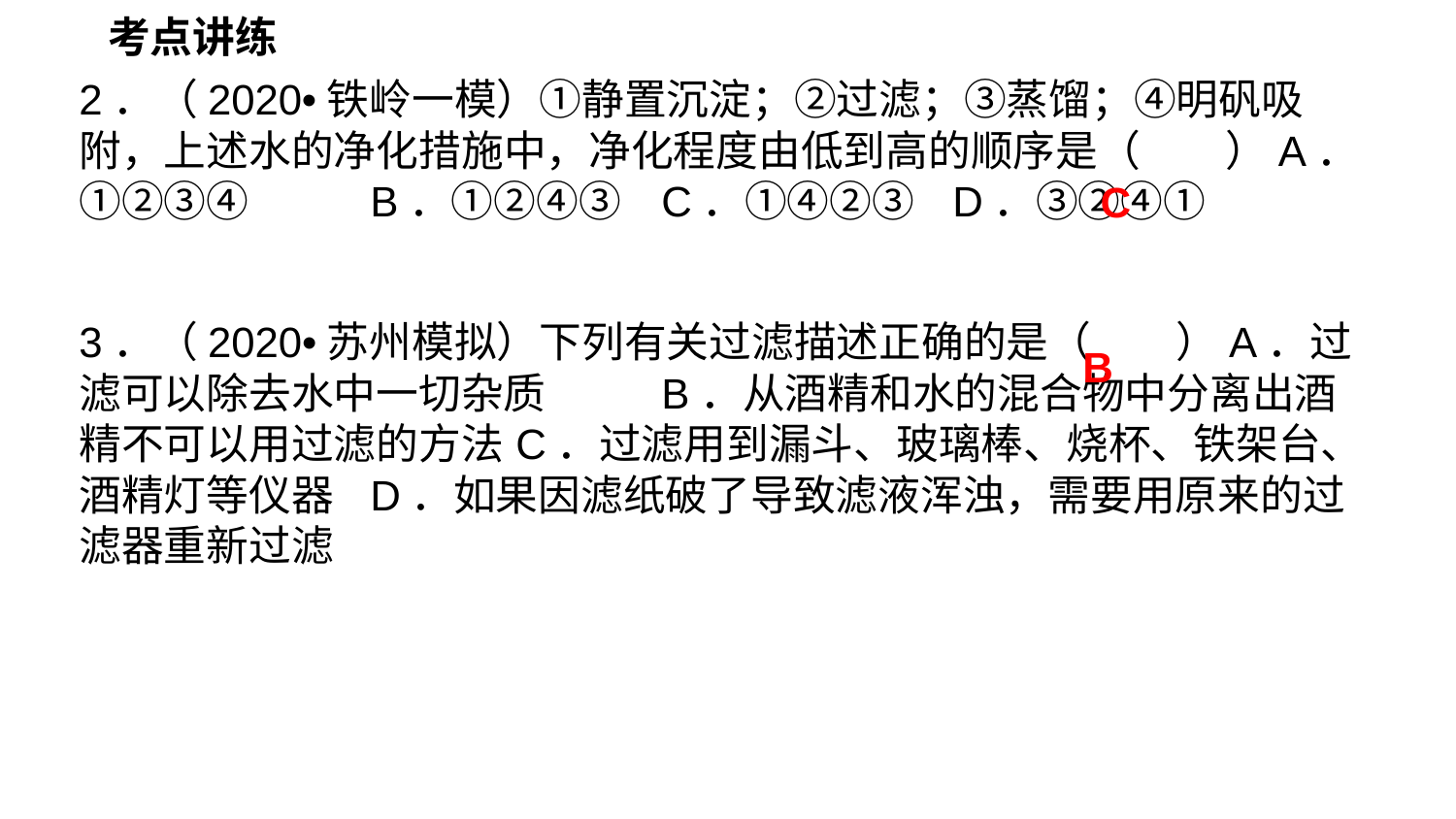

考点讲练
2．（2020•铁岭一模）①静置沉淀；②过滤；③蒸馏；④明矾吸附，上述水的净化措施中，净化程度由低到高的顺序是（　　）A．①②③④	B．①②④③	C．①④②③	D．③②④①

C
B
3．（2020•苏州模拟）下列有关过滤描述正确的是（　　）A．过滤可以除去水中一切杂质	B．从酒精和水的混合物中分离出酒精不可以用过滤的方法	C．过滤用到漏斗、玻璃棒、烧杯、铁架台、酒精灯等仪器	D．如果因滤纸破了导致滤液浑浊，需要用原来的过滤器重新过滤